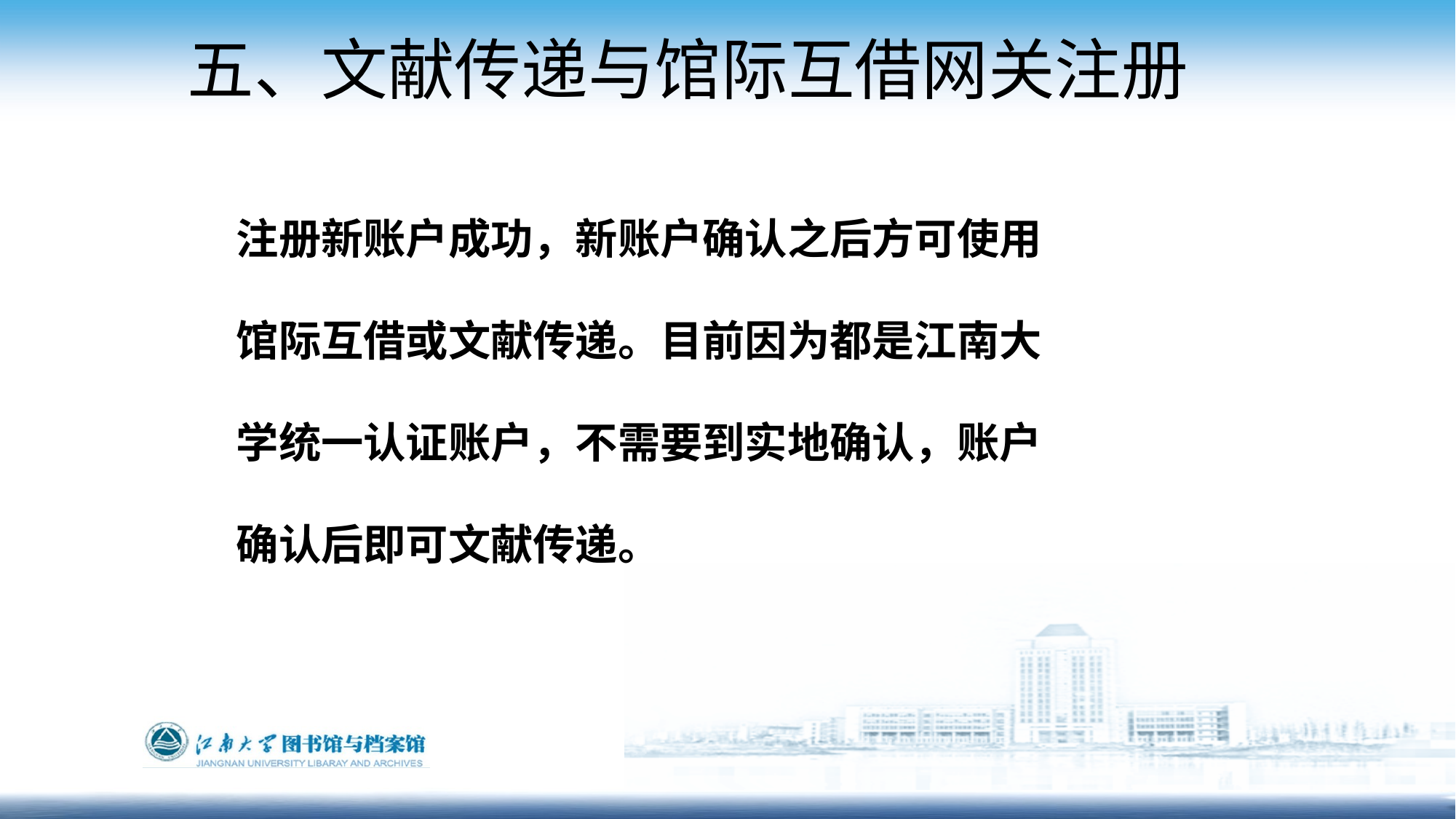

五、文献传递与馆际互借网关注册

注册新账户成功，新账户确认之后方可使用馆际互借或文献传递。目前因为都是江南大学统一认证账户，不需要到实地确认，账户确认后即可文献传递。